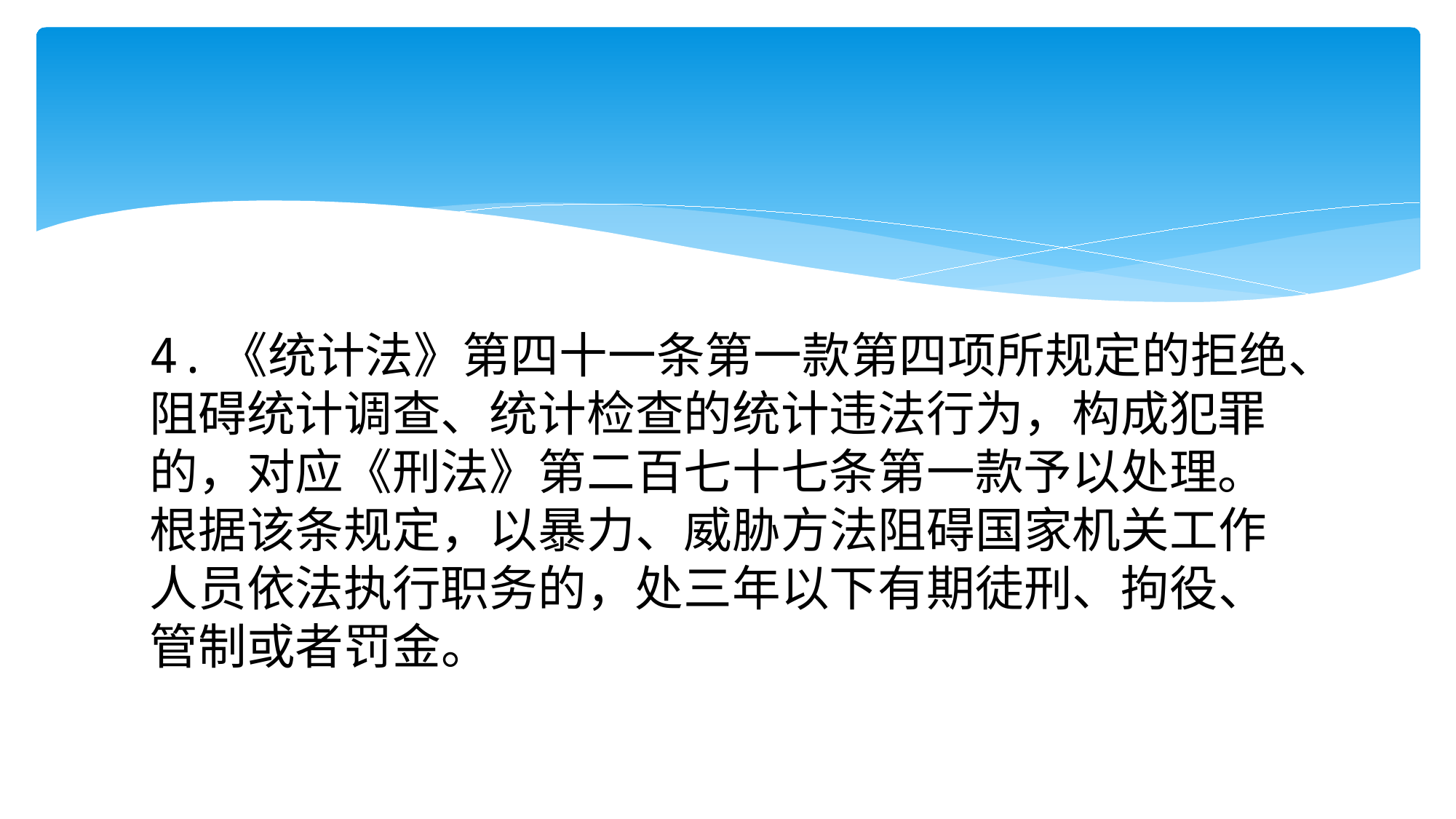

4.《统计法》第四十一条第一款第四项所规定的拒绝、阻碍统计调查、统计检查的统计违法行为，构成犯罪的，对应《刑法》第二百七十七条第一款予以处理。根据该条规定，以暴力、威胁方法阻碍国家机关工作人员依法执行职务的，处三年以下有期徒刑、拘役、管制或者罚金。